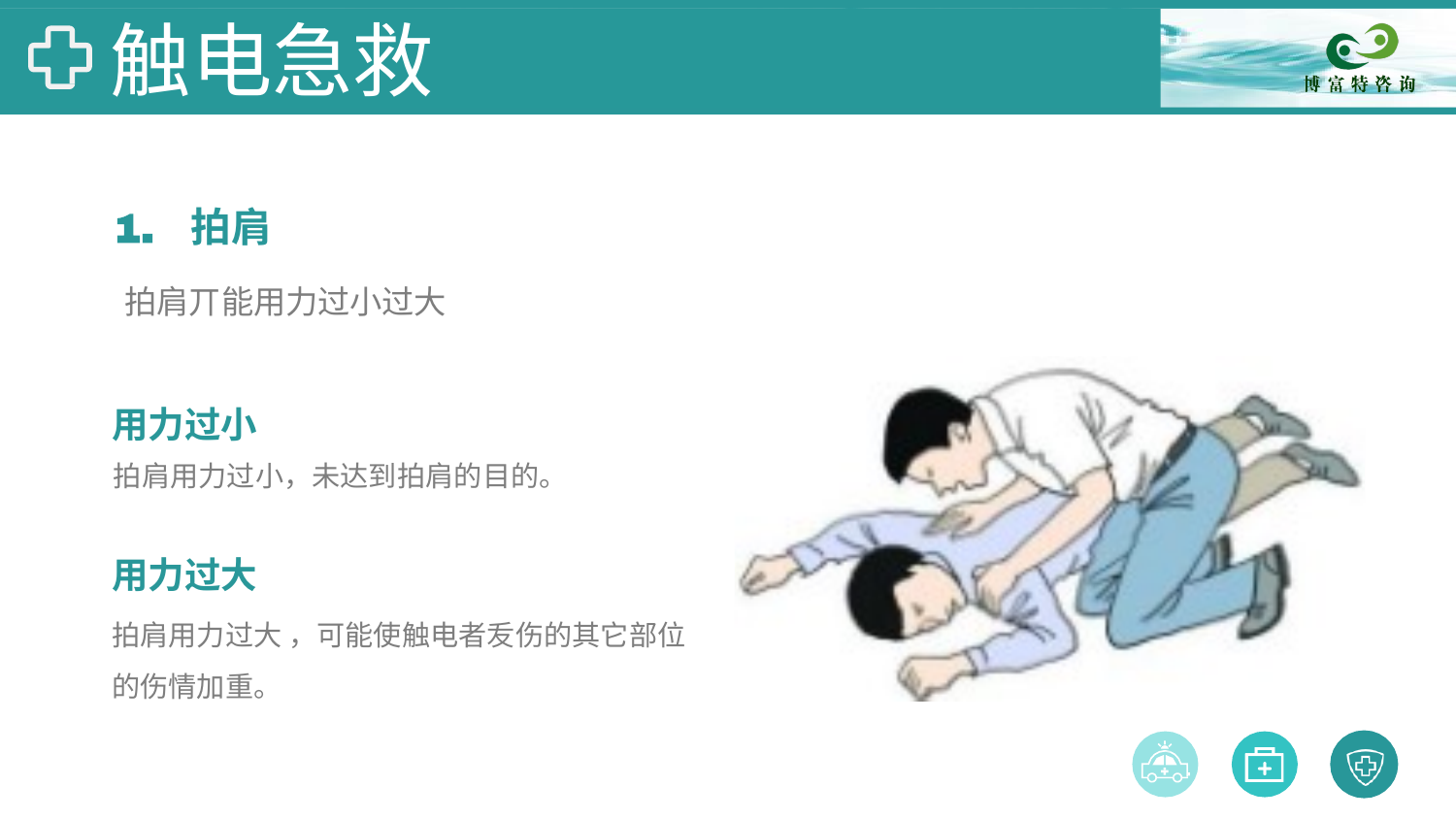

# 触电急救

1.	拍肩
拍肩丌能用力过小过大

用力过小
拍肩用力过小，未达到拍肩的目的。

用力过大
拍肩用力过大 ，可能使触电者叐伤的其它部位 的伤情加重。